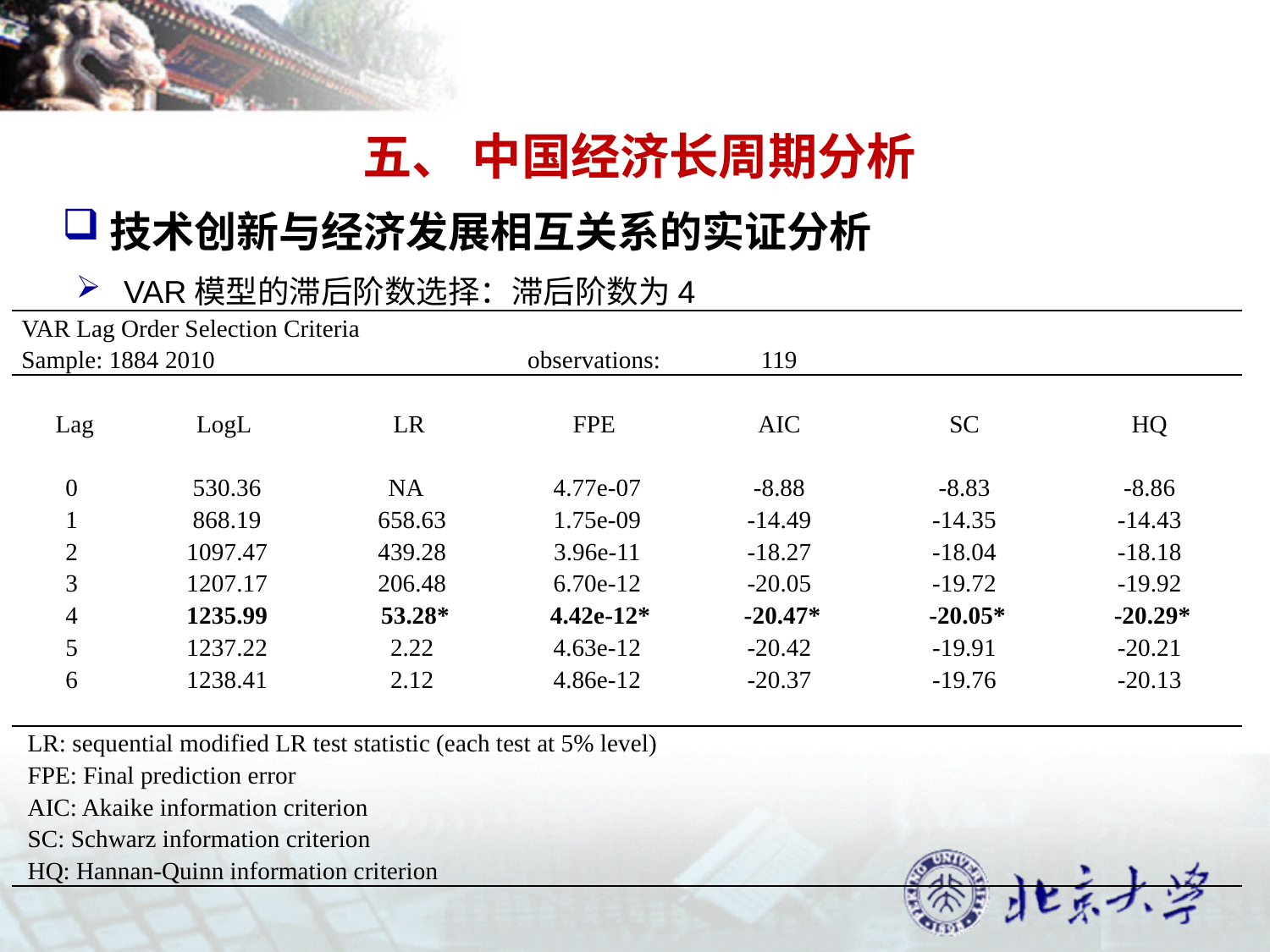

五、 中国经济长周期分析
技术创新与经济发展相互关系的实证分析
VAR模型的滞后阶数选择：滞后阶数为4
| VAR Lag Order Selection Criteria |  |  |  |  |  |  |
| --- | --- | --- | --- | --- | --- | --- |
| Sample: 1884 2010 |  |  | observations: | 119 |  |  |
|  |  |  |  |  |  |  |
| Lag | LogL | LR | FPE | AIC | SC | HQ |
|  |  |  |  |  |  |  |
| 0 | 530.36 | NA | 4.77e-07 | -8.88 | -8.83 | -8.86 |
| 1 | 868.19 | 658.63 | 1.75e-09 | -14.49 | -14.35 | -14.43 |
| 2 | 1097.47 | 439.28 | 3.96e-11 | -18.27 | -18.04 | -18.18 |
| 3 | 1207.17 | 206.48 | 6.70e-12 | -20.05 | -19.72 | -19.92 |
| 4 | 1235.99 | 53.28\* | 4.42e-12\* | -20.47\* | -20.05\* | -20.29\* |
| 5 | 1237.22 | 2.22 | 4.63e-12 | -20.42 | -19.91 | -20.21 |
| 6 | 1238.41 | 2.12 | 4.86e-12 | -20.37 | -19.76 | -20.13 |
|  |  |  |  |  |  |  |
| LR: sequential modified LR test statistic (each test at 5% level) |  |  |  |  |  |  |
| FPE: Final prediction error |  |  |  |  |  |  |
| AIC: Akaike information criterion |  |  |  |  |  |  |
| SC: Schwarz information criterion |  |  |  |  |  |  |
| HQ: Hannan-Quinn information criterion |  |  |  |  |  |  |